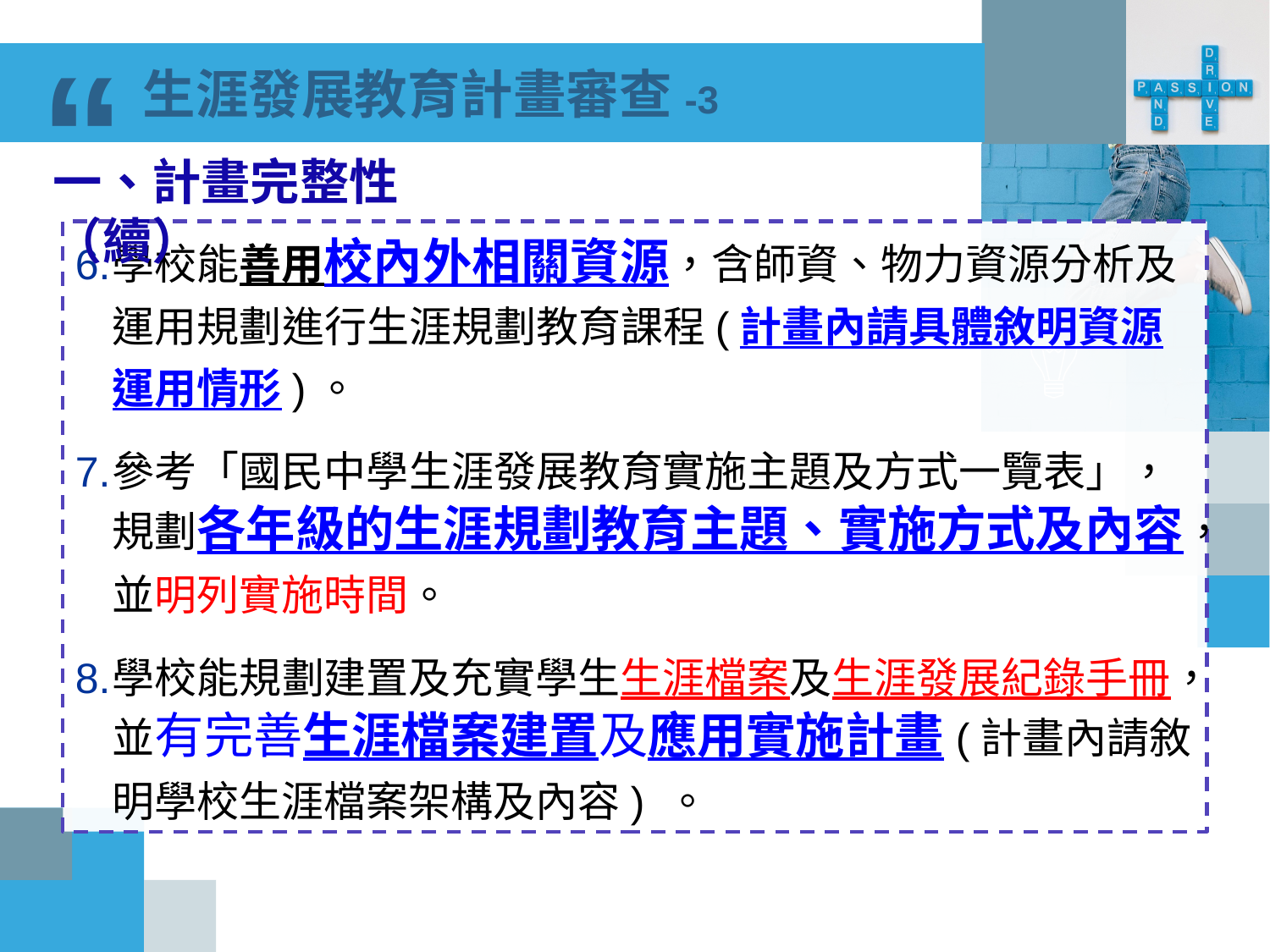

“

生涯發展教育計畫審查-3
一、計畫完整性（續）
學校能善用校內外相關資源，含師資、物力資源分析及運用規劃進行生涯規劃教育課程(計畫內請具體敘明資源運用情形)。
參考「國民中學生涯發展教育實施主題及方式一覽表」，規劃各年級的生涯規劃教育主題、實施方式及內容，並明列實施時間。
學校能規劃建置及充實學生生涯檔案及生涯發展紀錄手冊，並有完善生涯檔案建置及應用實施計畫(計畫內請敘明學校生涯檔案架構及內容) 。